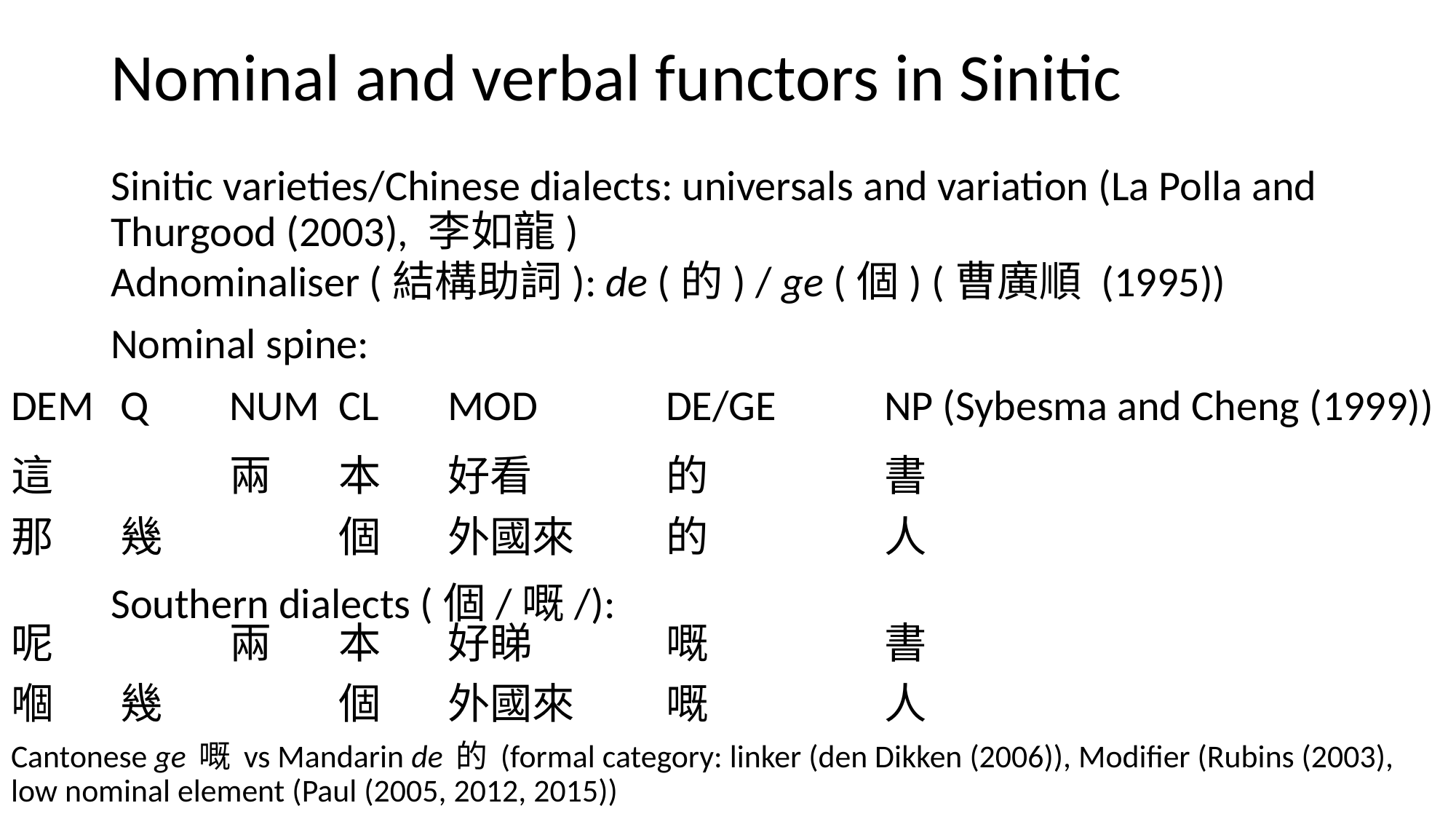

# Nominal and verbal functors in Sinitic
Sinitic varieties/Chinese dialects: universals and variation (La Polla and Thurgood (2003), 李如龍)
Adnominaliser (結構助詞): de (的) / ge (個) (曹廣順 (1995))
Nominal spine:
DEM	Q	NUM	CL	MOD		DE/GE	NP (Sybesma and Cheng (1999))
這		兩	本	好看		的		書
那	幾		個	外國來	的		人
Southern dialects (個/嘅/):
呢		兩	本	好睇		嘅		書
嗰	幾		個	外國來	嘅		人
Cantonese ge 嘅 vs Mandarin de 的 (formal category: linker (den Dikken (2006)), Modifier (Rubins (2003), low nominal element (Paul (2005, 2012, 2015))